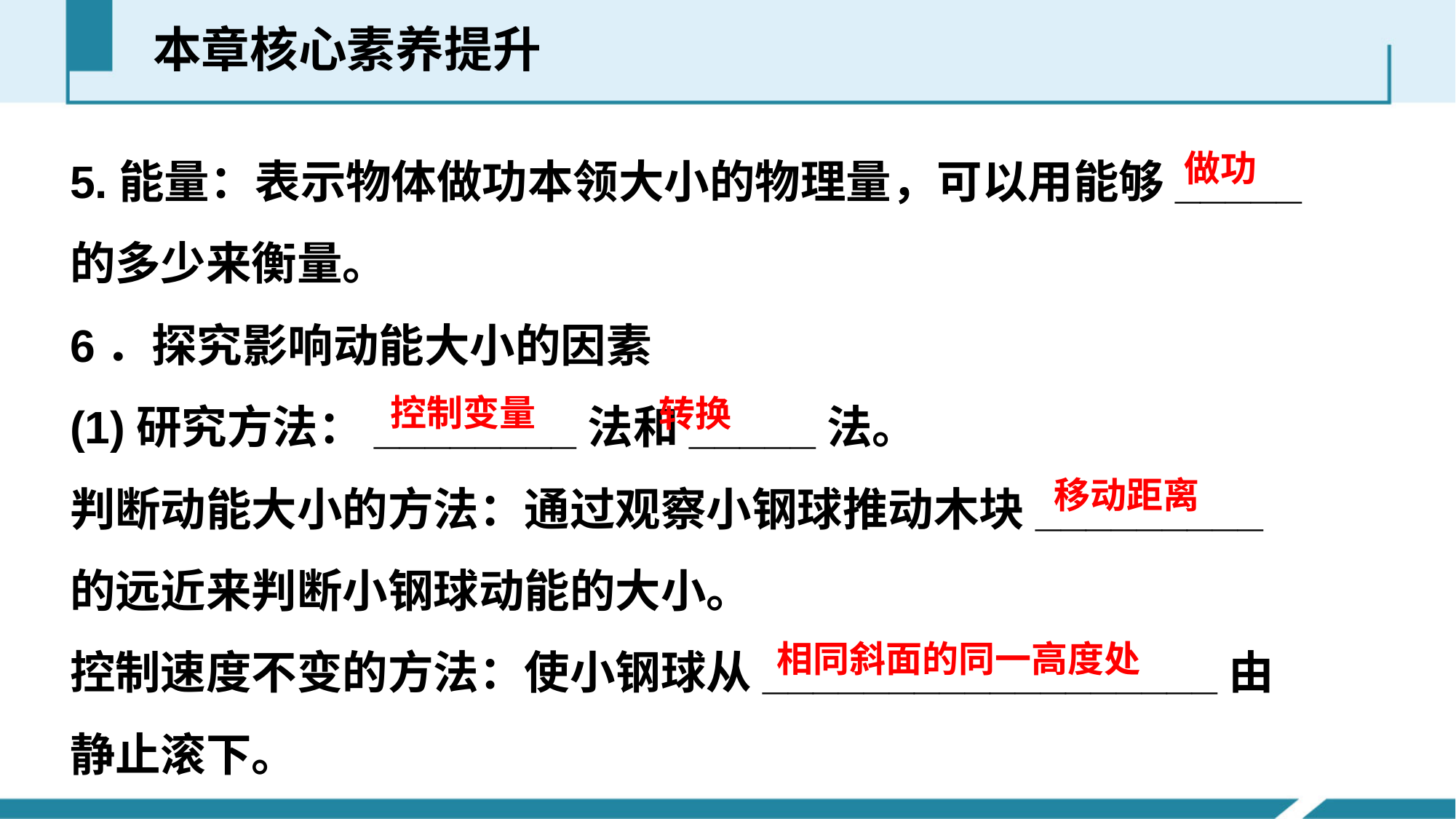

本章核心素养提升
5.能量：表示物体做功本领大小的物理量，可以用能够_____的多少来衡量。
6．探究影响动能大小的因素
(1)研究方法：________法和_____法。
判断动能大小的方法：通过观察小钢球推动木块_________的远近来判断小钢球动能的大小。
控制速度不变的方法：使小钢球从__________________由静止滚下。
做功
控制变量
转换
移动距离
相同斜面的同一高度处